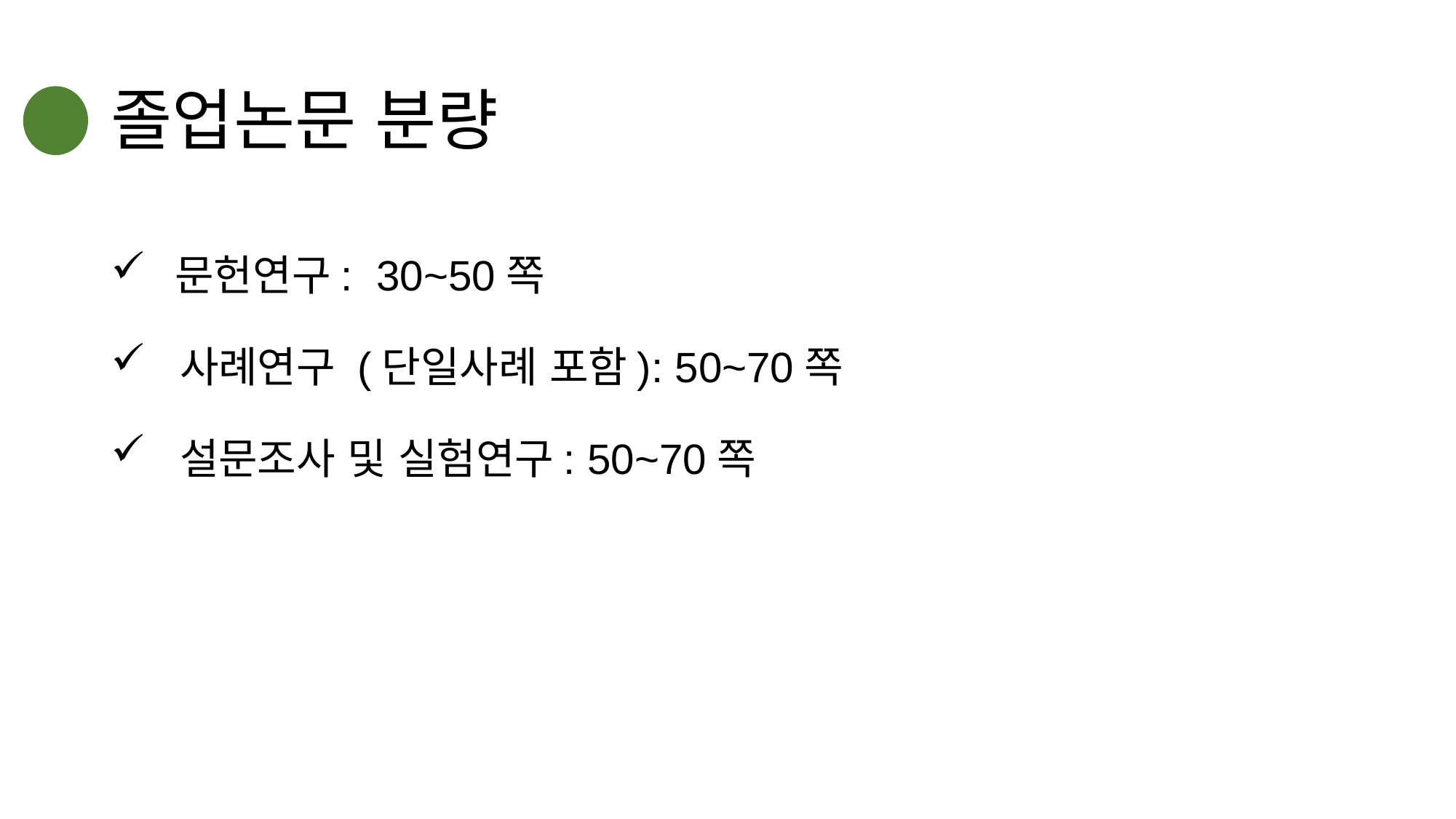

# 졸업논문 분량

  문헌연구:  30~50쪽
  사례연구 (단일사례 포함): 50~70쪽
  설문조사 및 실험연구: 50~70쪽